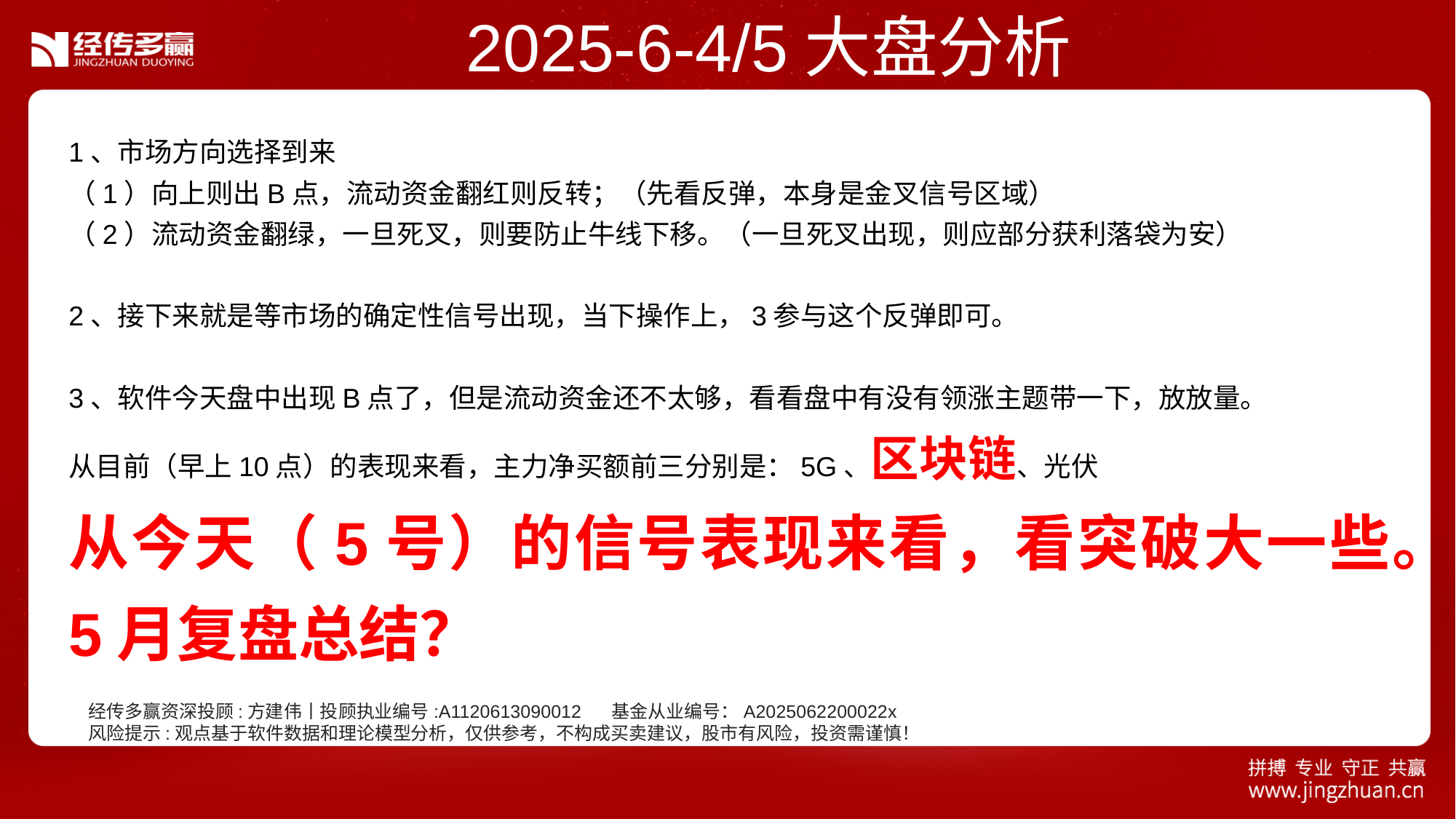

2025-6-4/5大盘分析
1、市场方向选择到来
（1）向上则出B点，流动资金翻红则反转；（先看反弹，本身是金叉信号区域）
（2）流动资金翻绿，一旦死叉，则要防止牛线下移。（一旦死叉出现，则应部分获利落袋为安）

2、接下来就是等市场的确定性信号出现，当下操作上，3参与这个反弹即可。

3、软件今天盘中出现B点了，但是流动资金还不太够，看看盘中有没有领涨主题带一下，放放量。
从目前（早上10点）的表现来看，主力净买额前三分别是：5G、区块链、光伏
从今天（5号）的信号表现来看，看突破大一些。
5月复盘总结？